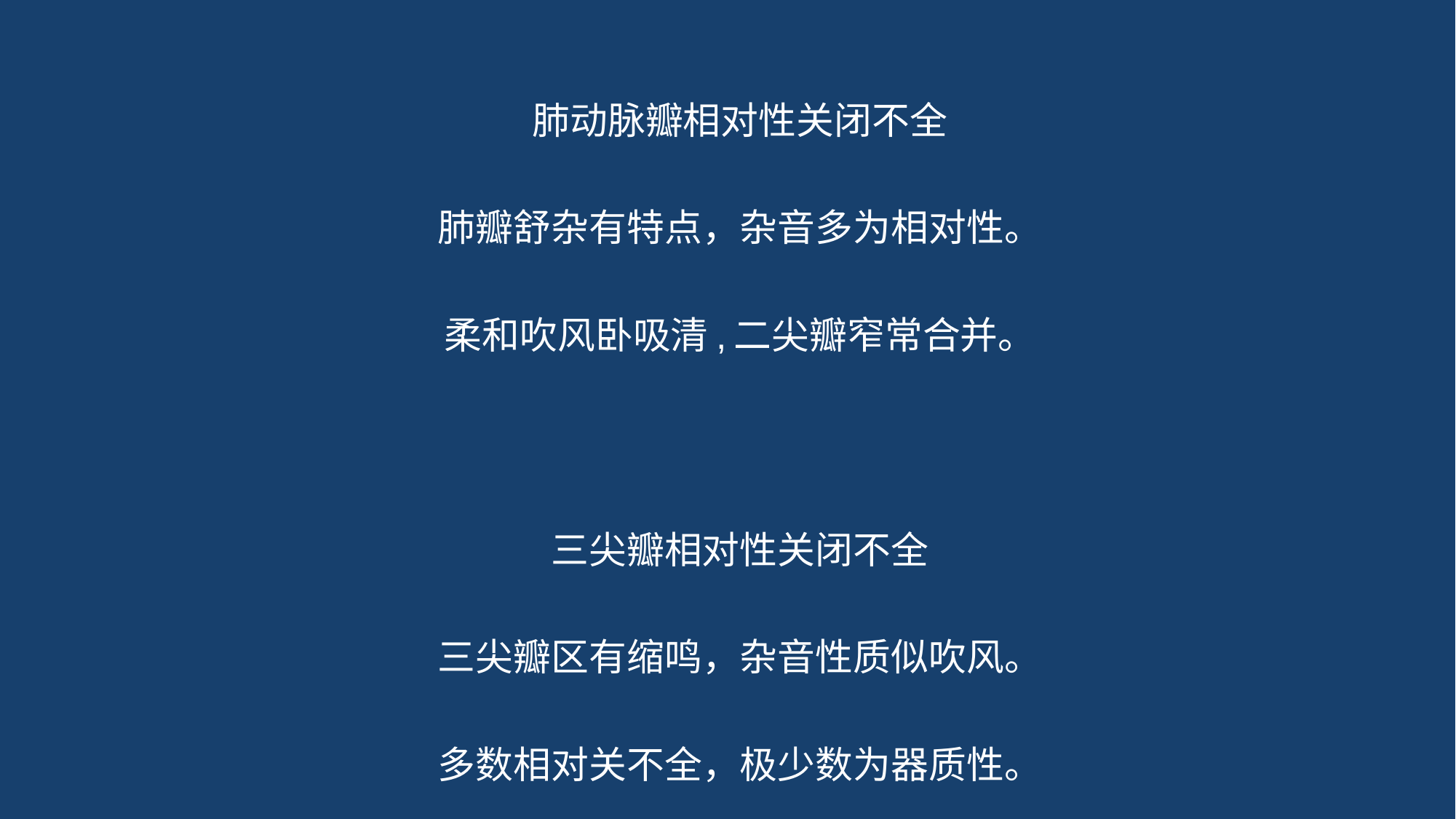

肺动脉瓣相对性关闭不全
肺瓣舒杂有特点，杂音多为相对性。
柔和吹风卧吸清,二尖瓣窄常合并。

三尖瓣相对性关闭不全
三尖瓣区有缩鸣，杂音性质似吹风。
多数相对关不全，极少数为器质性。